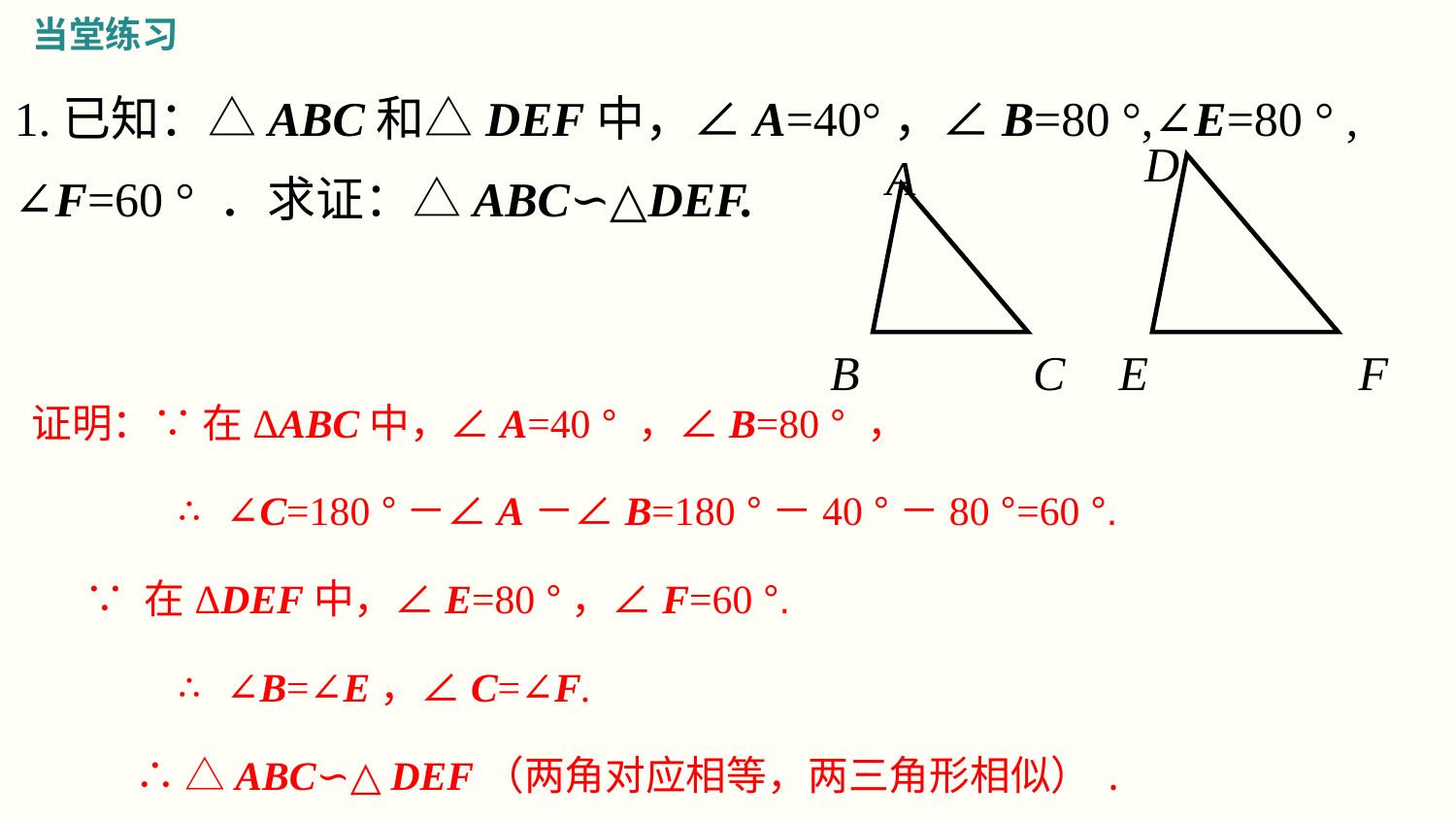

当堂练习
1.已知：△ABC和△DEF中，∠A=40°，∠B=80 °,∠E=80 ° , ∠F=60 ° ．求证：△ABC∽△DEF.
D
A

B
E
F
C
证明：∵ 在ΔABC中，∠A=40 ° ，∠B=80 ° ，
      ∴ ∠C=180 °－∠A－∠B=180 °－40 °－80 °=60 °.
      ∵ 在ΔDEF中，∠E=80 °，∠F=60 °.
      ∴ ∠B=∠E，∠C=∠F.
      　∴ △ABC∽△DEF（两角对应相等，两三角形相似）.